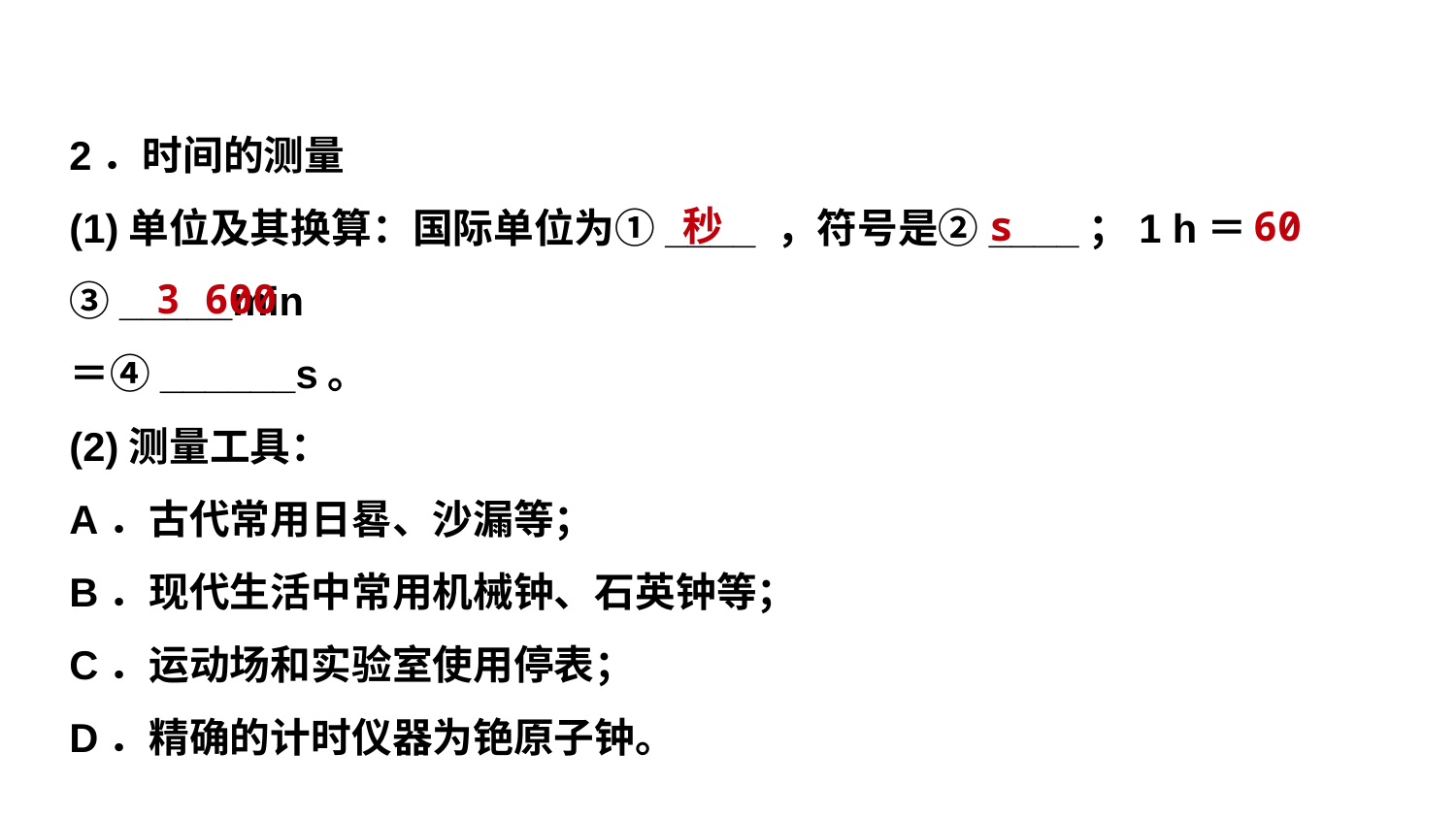

2．时间的测量
(1)单位及其换算：国际单位为①____ ，符号是②____；1 h＝③_____min
＝④______s。
(2)测量工具：
A．古代常用日晷、沙漏等；
B．现代生活中常用机械钟、石英钟等；
C．运动场和实验室使用停表；
D．精确的计时仪器为铯原子钟。
 秒
 s
 60
3 600